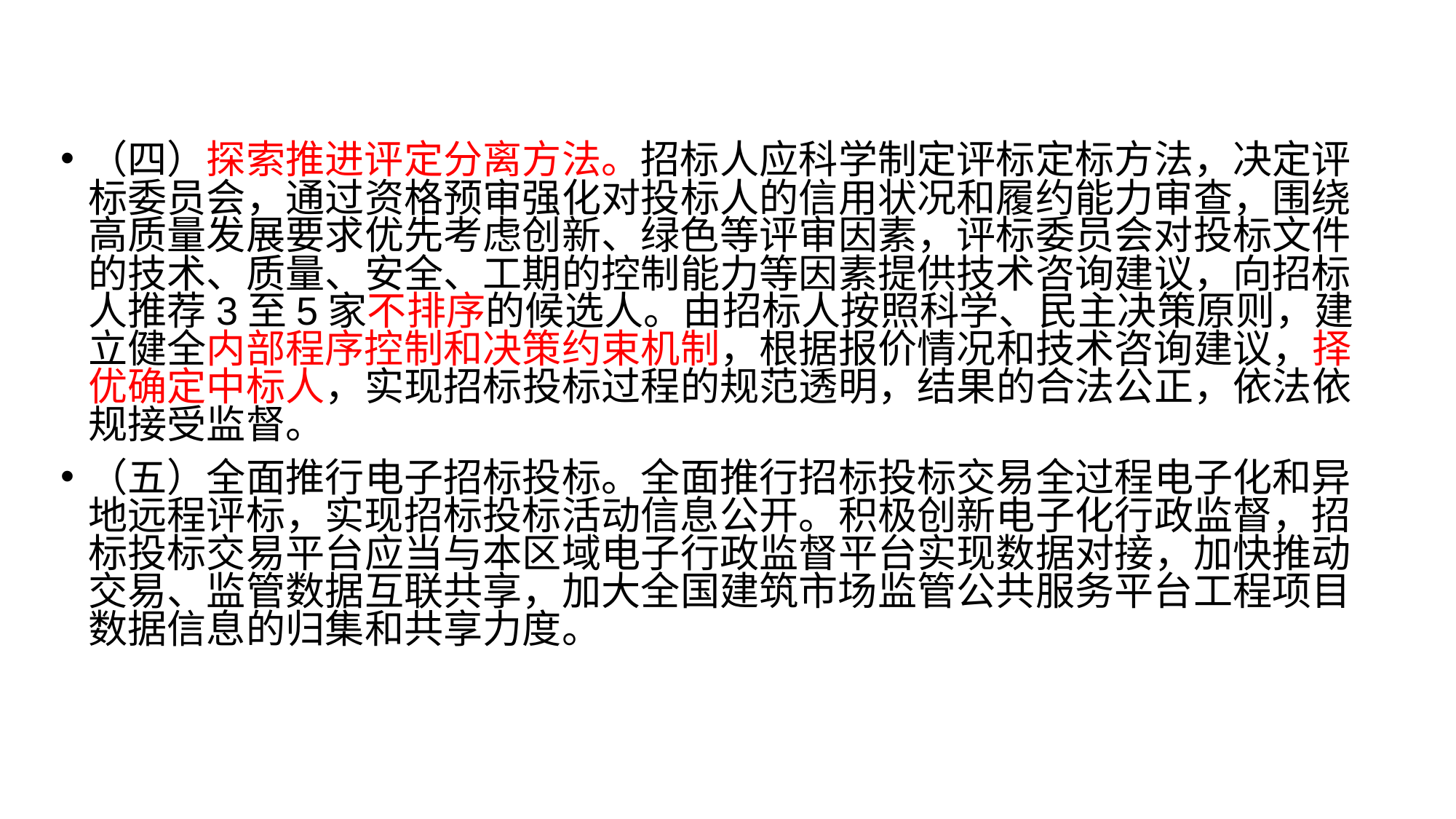

（四）探索推进评定分离方法。招标人应科学制定评标定标方法，决定评标委员会，通过资格预审强化对投标人的信用状况和履约能力审查，围绕高质量发展要求优先考虑创新、绿色等评审因素，评标委员会对投标文件的技术、质量、安全、工期的控制能力等因素提供技术咨询建议，向招标人推荐3至5家不排序的候选人。由招标人按照科学、民主决策原则，建立健全内部程序控制和决策约束机制，根据报价情况和技术咨询建议，择优确定中标人，实现招标投标过程的规范透明，结果的合法公正，依法依规接受监督。
（五）全面推行电子招标投标。全面推行招标投标交易全过程电子化和异地远程评标，实现招标投标活动信息公开。积极创新电子化行政监督，招标投标交易平台应当与本区域电子行政监督平台实现数据对接，加快推动交易、监管数据互联共享，加大全国建筑市场监管公共服务平台工程项目数据信息的归集和共享力度。